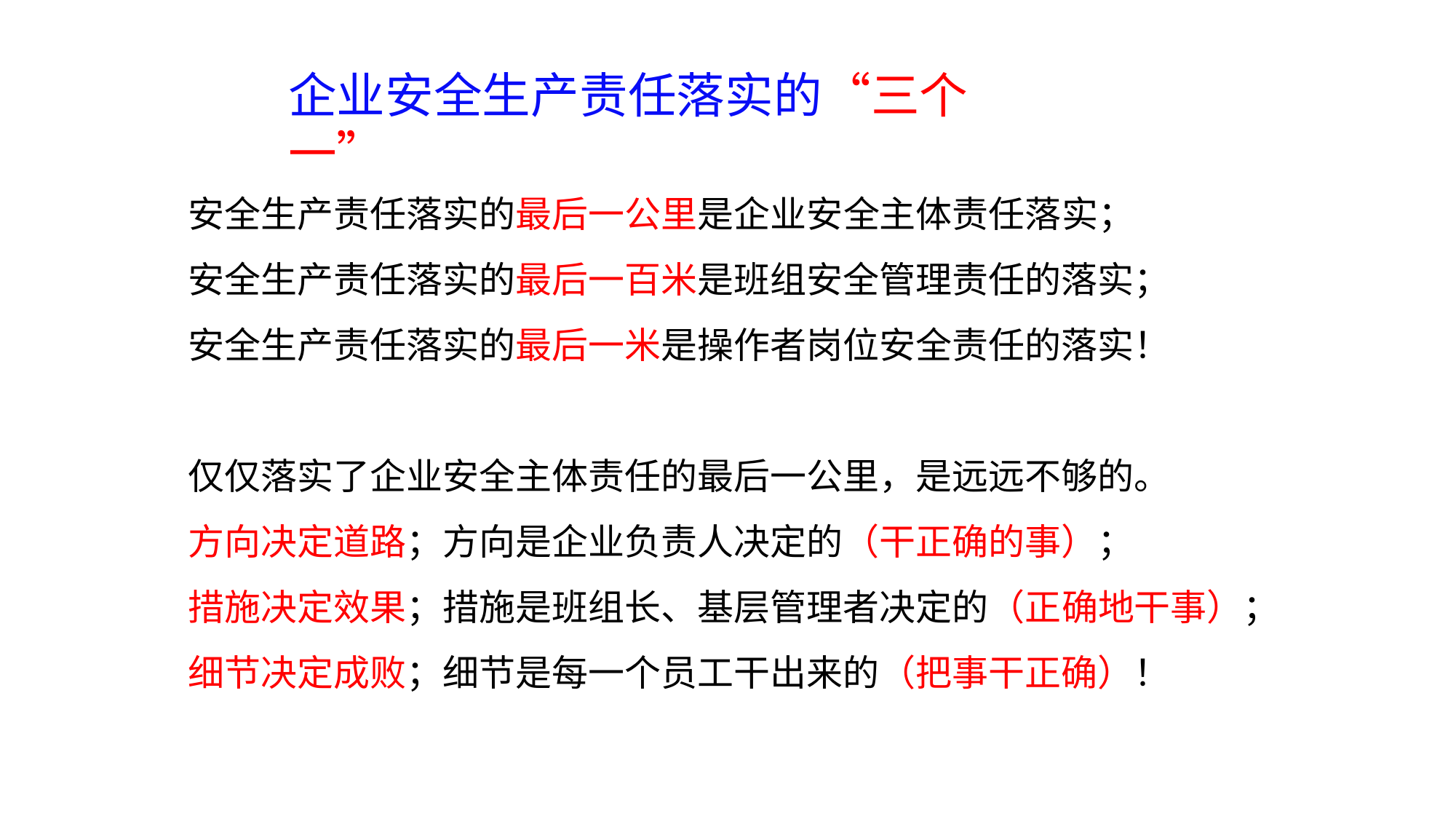

企业安全生产责任落实的“三个一”
安全生产责任落实的最后一公里是企业安全主体责任落实；
安全生产责任落实的最后一百米是班组安全管理责任的落实；
安全生产责任落实的最后一米是操作者岗位安全责任的落实！

仅仅落实了企业安全主体责任的最后一公里，是远远不够的。
方向决定道路；方向是企业负责人决定的（干正确的事）；
措施决定效果；措施是班组长、基层管理者决定的（正确地干事）；
细节决定成败；细节是每一个员工干出来的（把事干正确）！

111